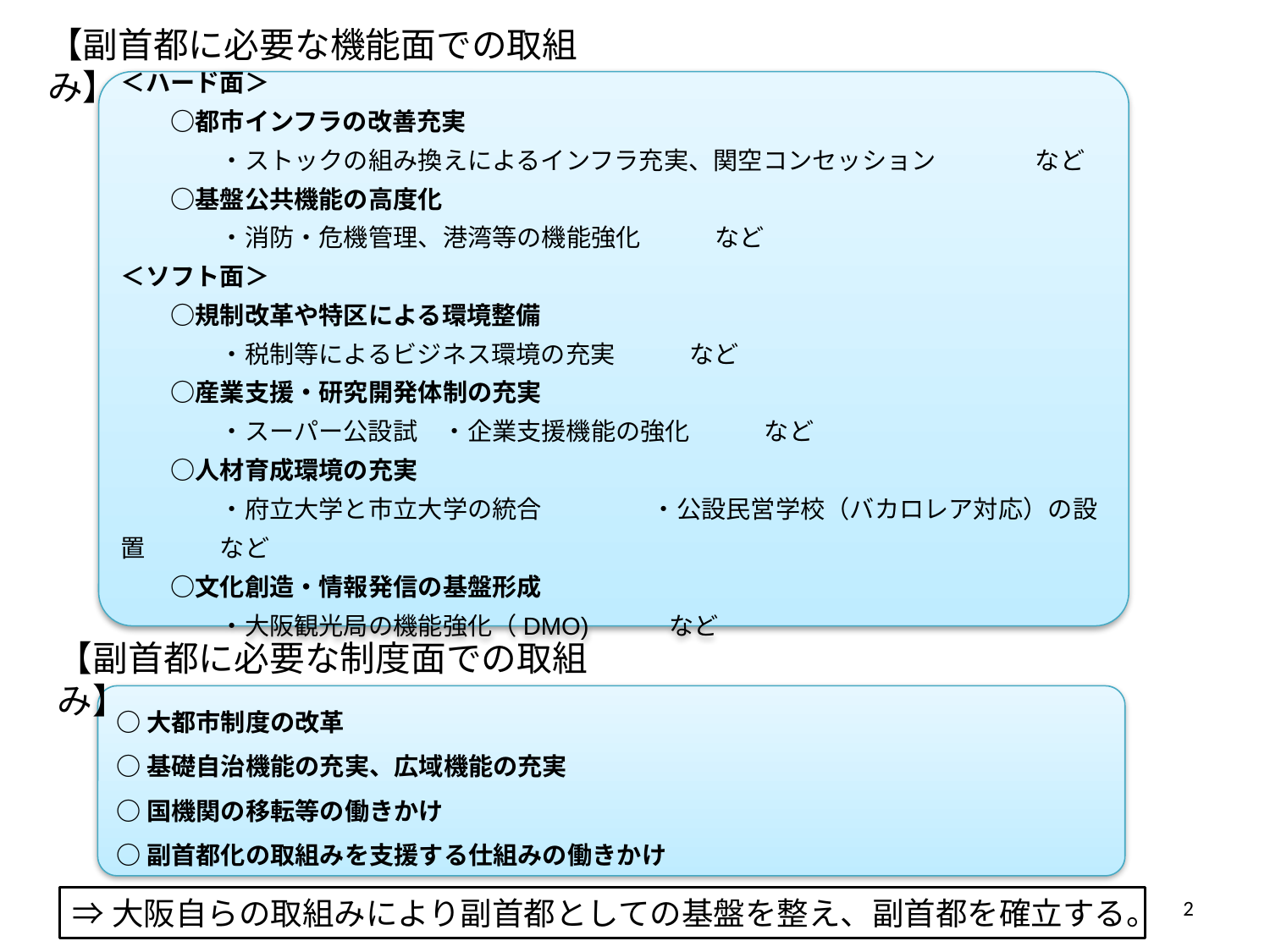

【副首都に必要な機能面での取組み】
＜ハード面＞
　　○都市インフラの改善充実
　　　　・ストックの組み換えによるインフラ充実、関空コンセッション　　　　など
　　○基盤公共機能の高度化
　　　　・消防・危機管理、港湾等の機能強化　　　など
＜ソフト面＞
　　○規制改革や特区による環境整備
　　　　・税制等によるビジネス環境の充実　　　など
　　○産業支援・研究開発体制の充実
　　　　・スーパー公設試　・企業支援機能の強化　　　など
　　○人材育成環境の充実
　　　　・府立大学と市立大学の統合　　　　  ・公設民営学校（バカロレア対応）の設置　　　など
　　○文化創造・情報発信の基盤形成
　　　　・大阪観光局の機能強化（DMO)　　　など
【副首都に必要な制度面での取組み】
○大都市制度の改革
○基礎自治機能の充実、広域機能の充実
○国機関の移転等の働きかけ
○副首都化の取組みを支援する仕組みの働きかけ
2
⇒大阪自らの取組みにより副首都としての基盤を整え、副首都を確立する。